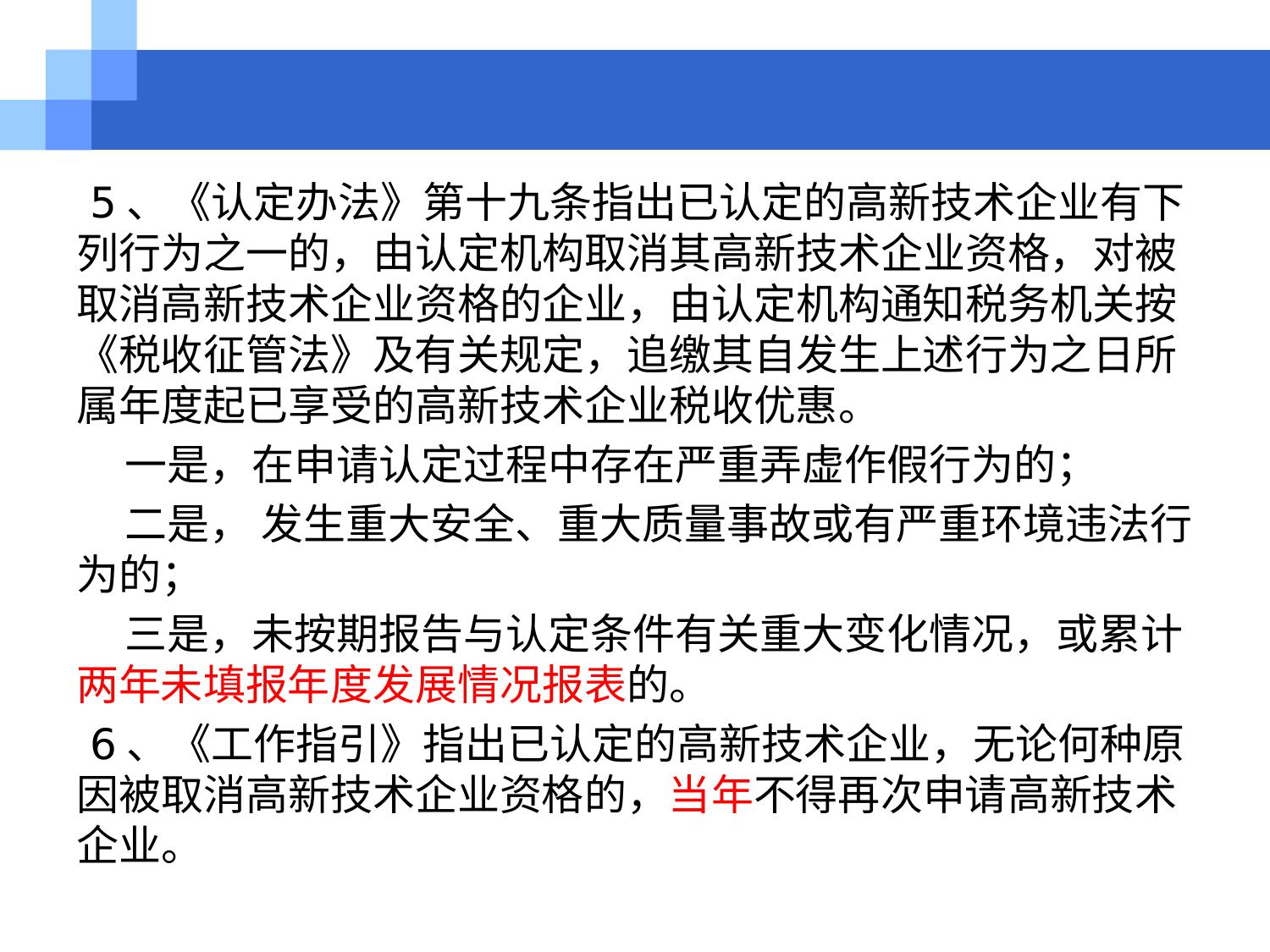

5、《认定办法》第十九条指出已认定的高新技术企业有下列行为之一的，由认定机构取消其高新技术企业资格，对被取消高新技术企业资格的企业，由认定机构通知税务机关按《税收征管法》及有关规定，追缴其自发生上述行为之日所属年度起已享受的高新技术企业税收优惠。
    一是，在申请认定过程中存在严重弄虚作假行为的；
    二是， 发生重大安全、重大质量事故或有严重环境违法行为的；
    三是，未按期报告与认定条件有关重大变化情况，或累计两年未填报年度发展情况报表的。
 6、《工作指引》指出已认定的高新技术企业，无论何种原因被取消高新技术企业资格的，当年不得再次申请高新技术企业。